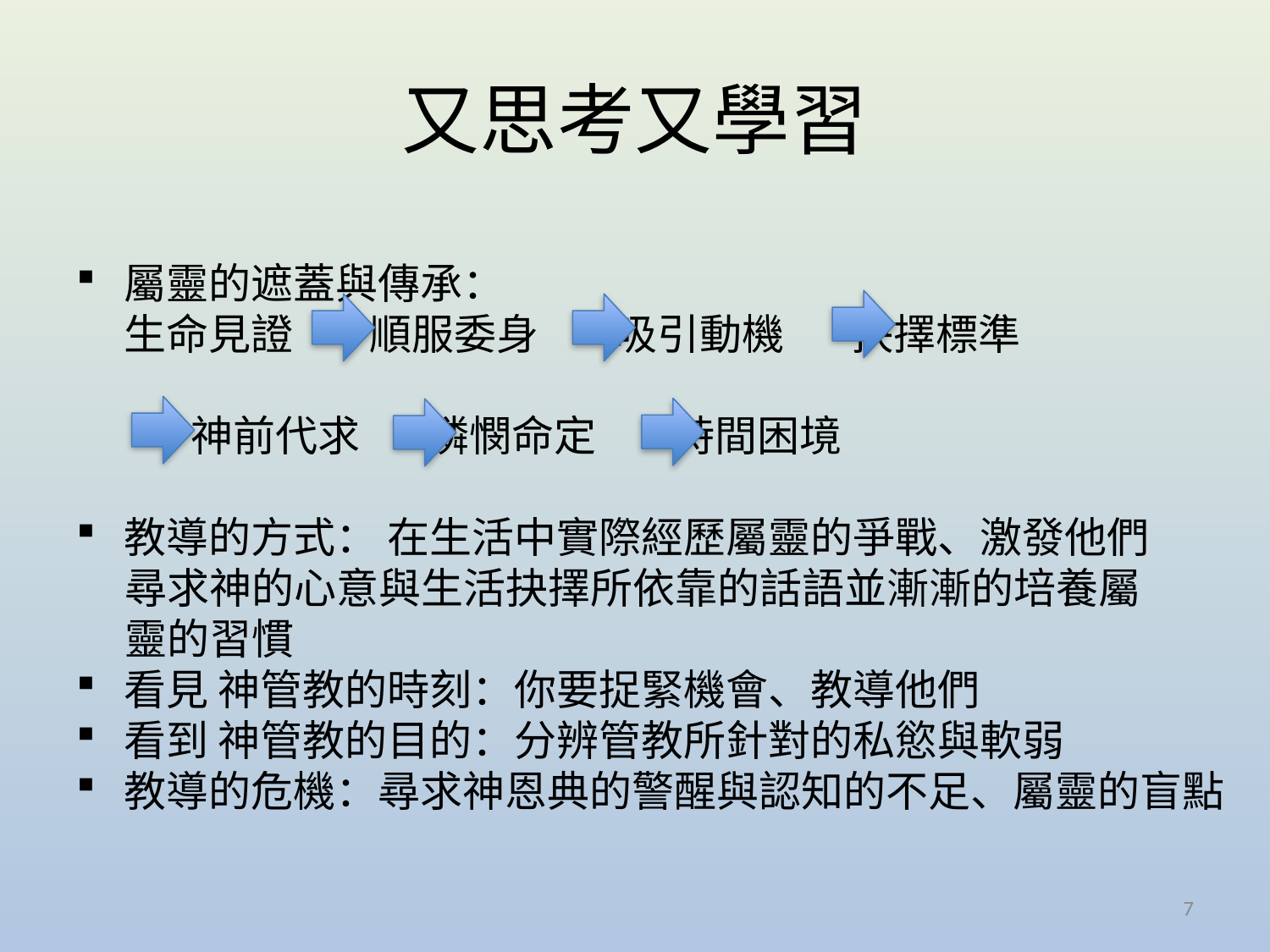

# 又思考又學習
屬靈的遮蓋與傳承：
生命見證        順服委身        吸引動機       抉擇標準

           神前代求       憐憫命定        時間困境
教導的方式： 在生活中實際經歷屬靈的爭戰、激發他們
    尋求神的心意與生活抉擇所依靠的話語並漸漸的培養屬
    靈的習慣
看見 神管教的時刻：你要捉緊機會、教導他們
看到 神管教的目的：分辨管教所針對的私慾與軟弱
教導的危機：尋求神恩典的警醒與認知的不足、屬靈的盲點

7